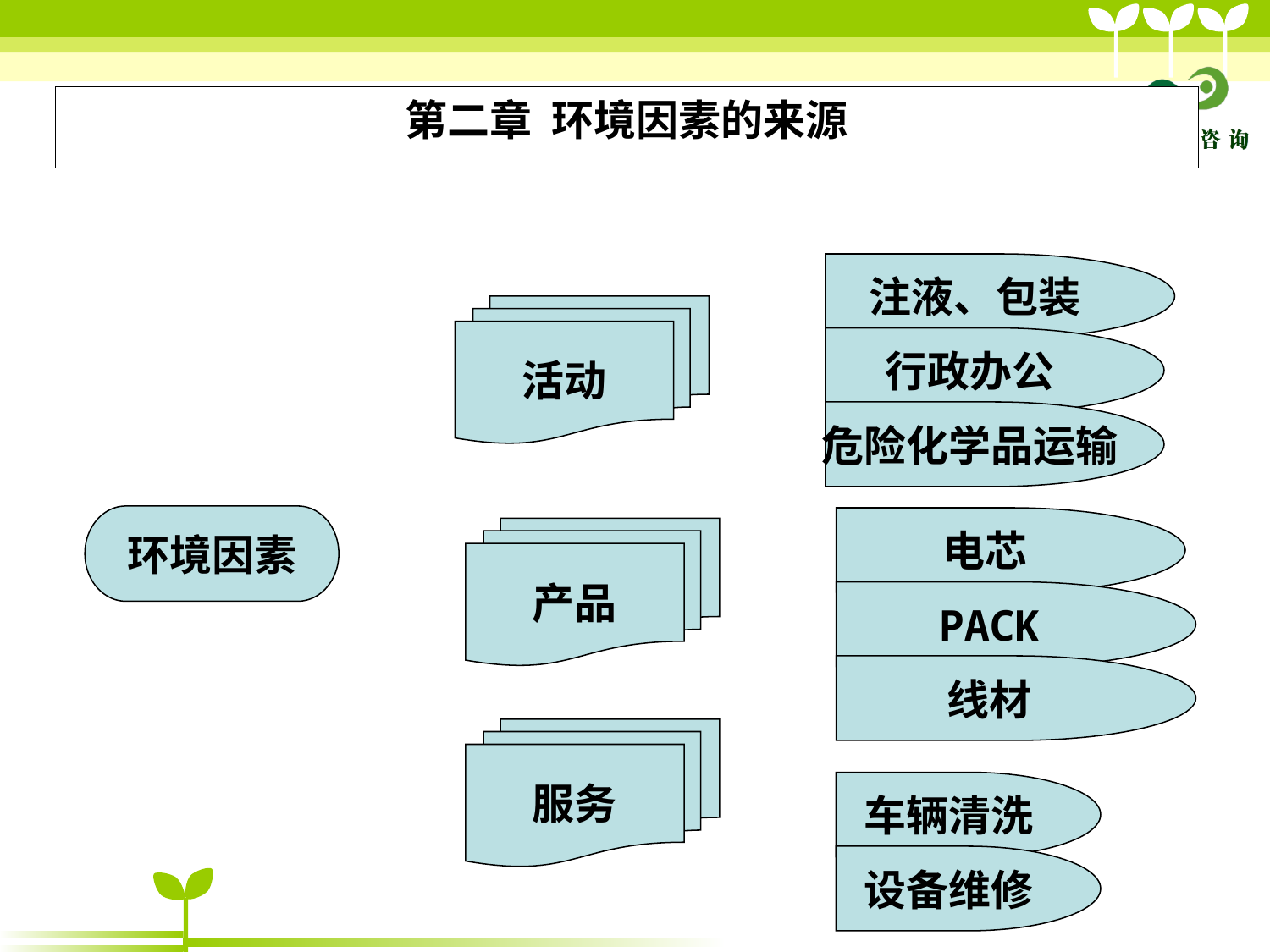

# 第二章  环境因素的来源
注液、包装
活动
行政办公
危险化学品运输
环境因素
电芯
产品
PACK
线材
服务
车辆清洗
设备维修